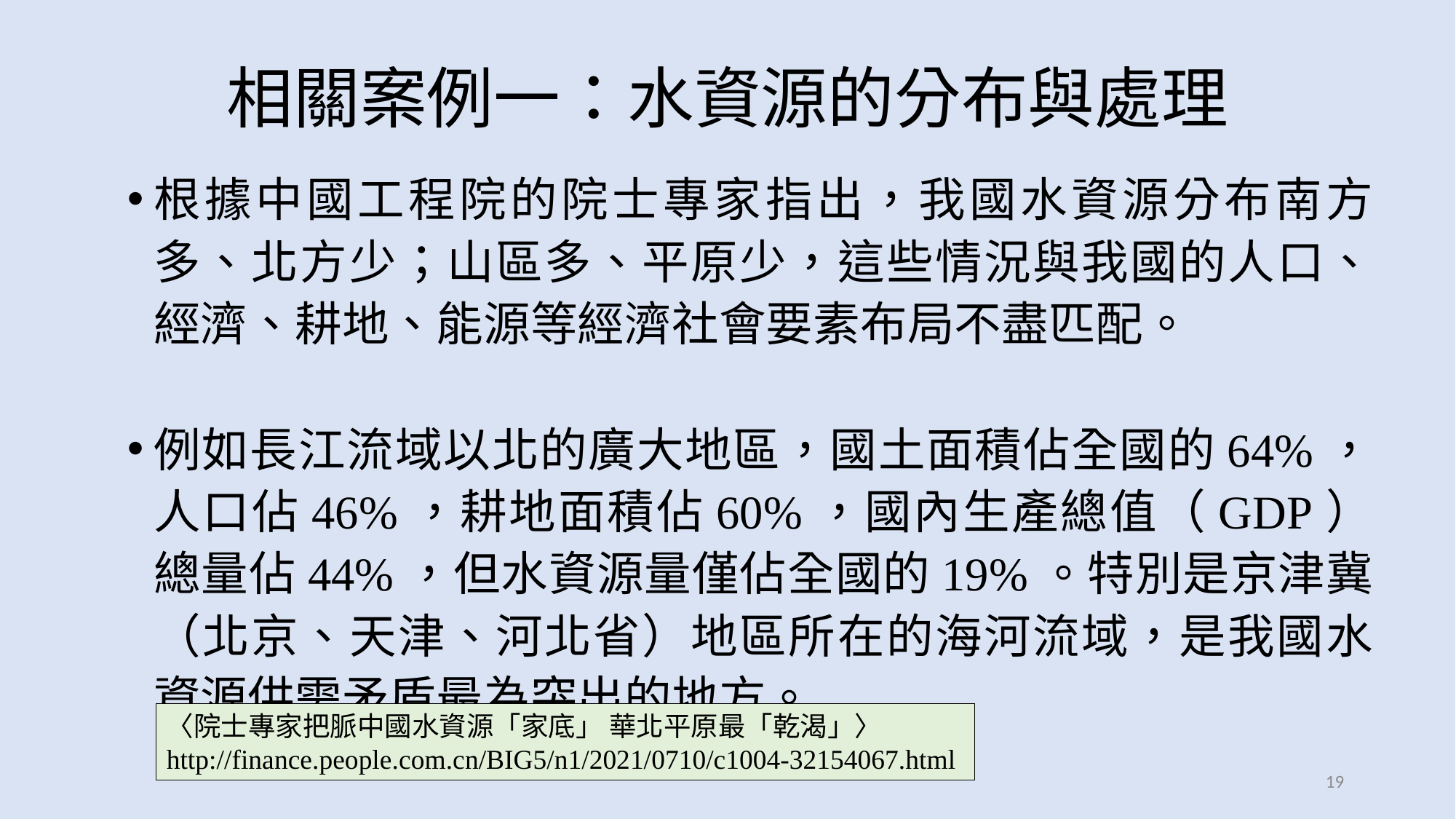

# 相關案例一：水資源的分布與處理
根據中國工程院的院士專家指出，我國水資源分布南方多、北方少；山區多、平原少，這些情況與我國的人口、經濟、耕地、能源等經濟社會要素布局不盡匹配。

例如長江流域以北的廣大地區，國土面積佔全國的64%，人口佔46%，耕地面積佔60%，國內生產總值（GDP）總量佔44%，但水資源量僅佔全國的19%。特別是京津冀（北京、天津、河北省）地區所在的海河流域，是我國水資源供需矛盾最為突出的地方。

〈院士專家把脈中國水資源「家底」 華北平原最「乾渴」〉
http://finance.people.com.cn/BIG5/n1/2021/0710/c1004-32154067.html
19